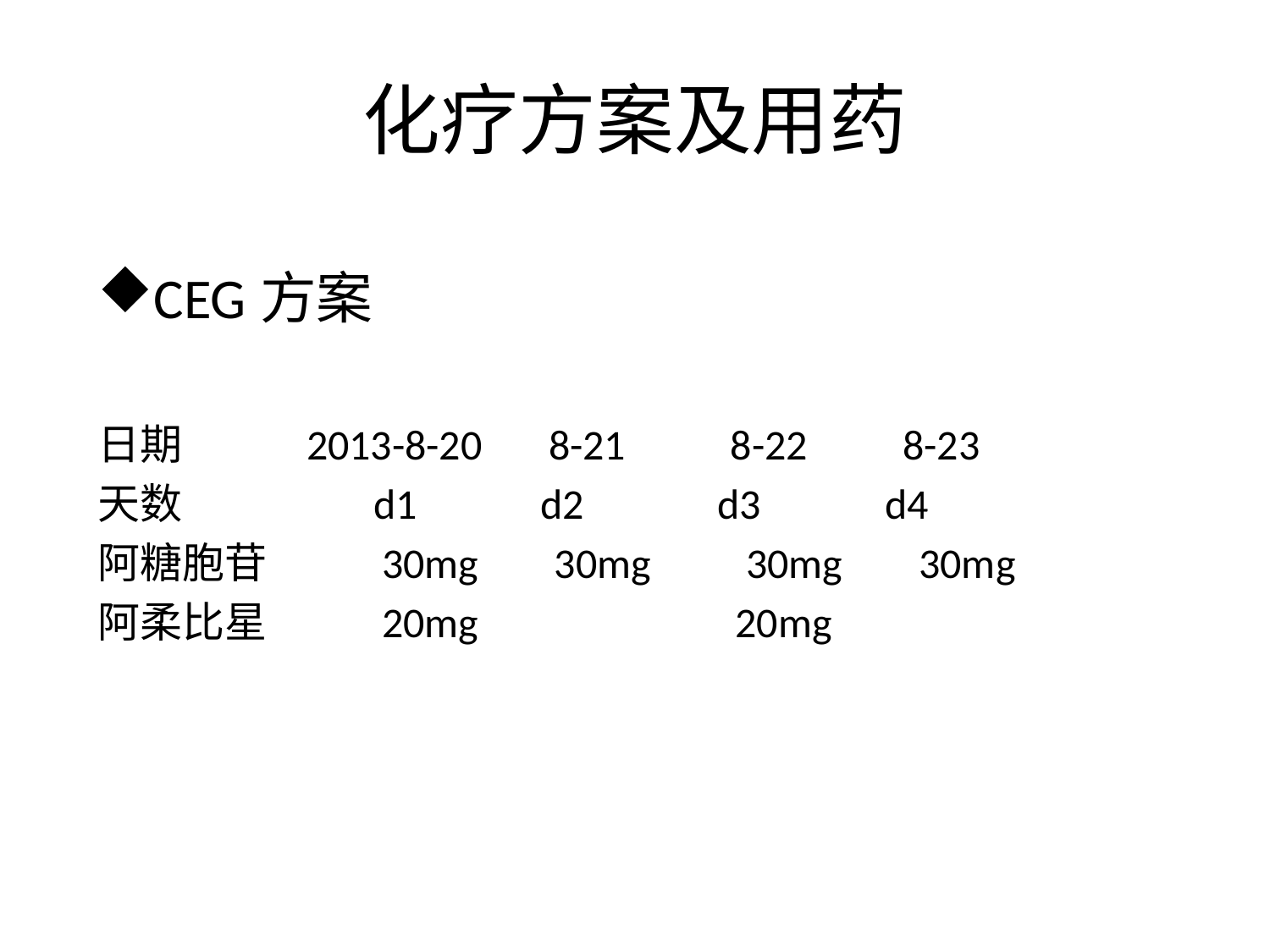

# 化疗方案及用药
CEG方案

日期            2013-8-20       8-21           8-22          8-23
天数                   d1             d2              d3             d4
阿糖胞苷           30mg        30mg          30mg        30mg
阿柔比星           20mg                           20mg